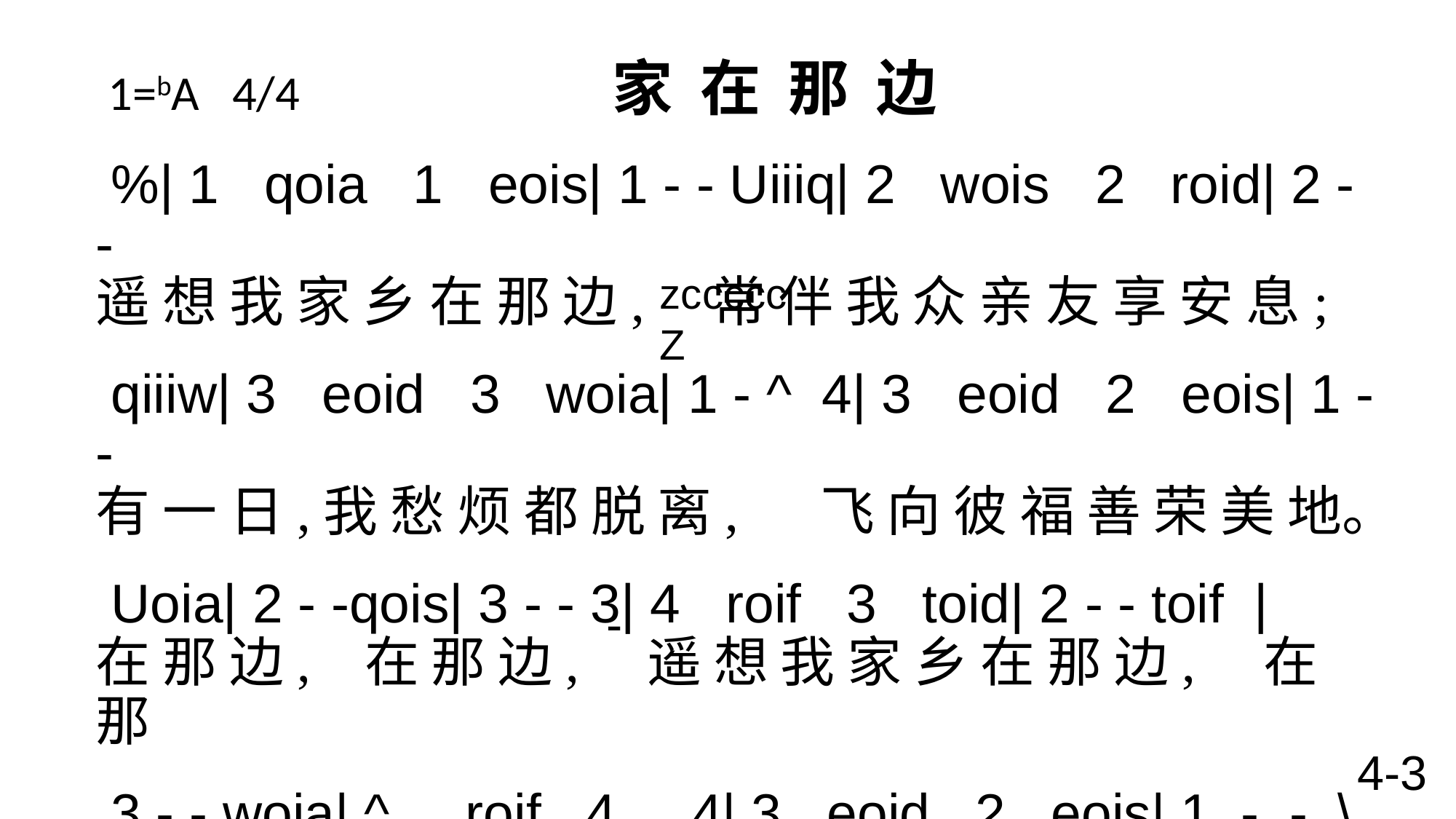

1=bA   4/4                     家  在  那  边
 %| 1   qoia   1   eois| 1 - - Uiiiq| 2   wois   2   roid| 2 - -
遥 想 我 家 乡 在 那 边,    常 伴 我 众 亲 友 享 安 息;
 qiiiw| 3   eoid   3   woia| 1 - ^  4| 3   eoid   2   eois| 1 - -
有 一 日,我 愁 烦 都 脱 离,     飞 向 彼 福 善 荣 美 地。
 Uoia| 2 - -qois| 3 - - 3| 4   roif   3   toid| 2 - - toif  |
在 那 边,   在 那 边,    遥 想 我 家 乡 在 那 边,    在 那
 3 - - woia| ^     roif   4     4| 3   eoid   2   eois| 1  -  -  \
边,    在 那 边,  在 那 边,  遥 想 我 家 乡 在 那 边。
zcccccZ
-
4-3